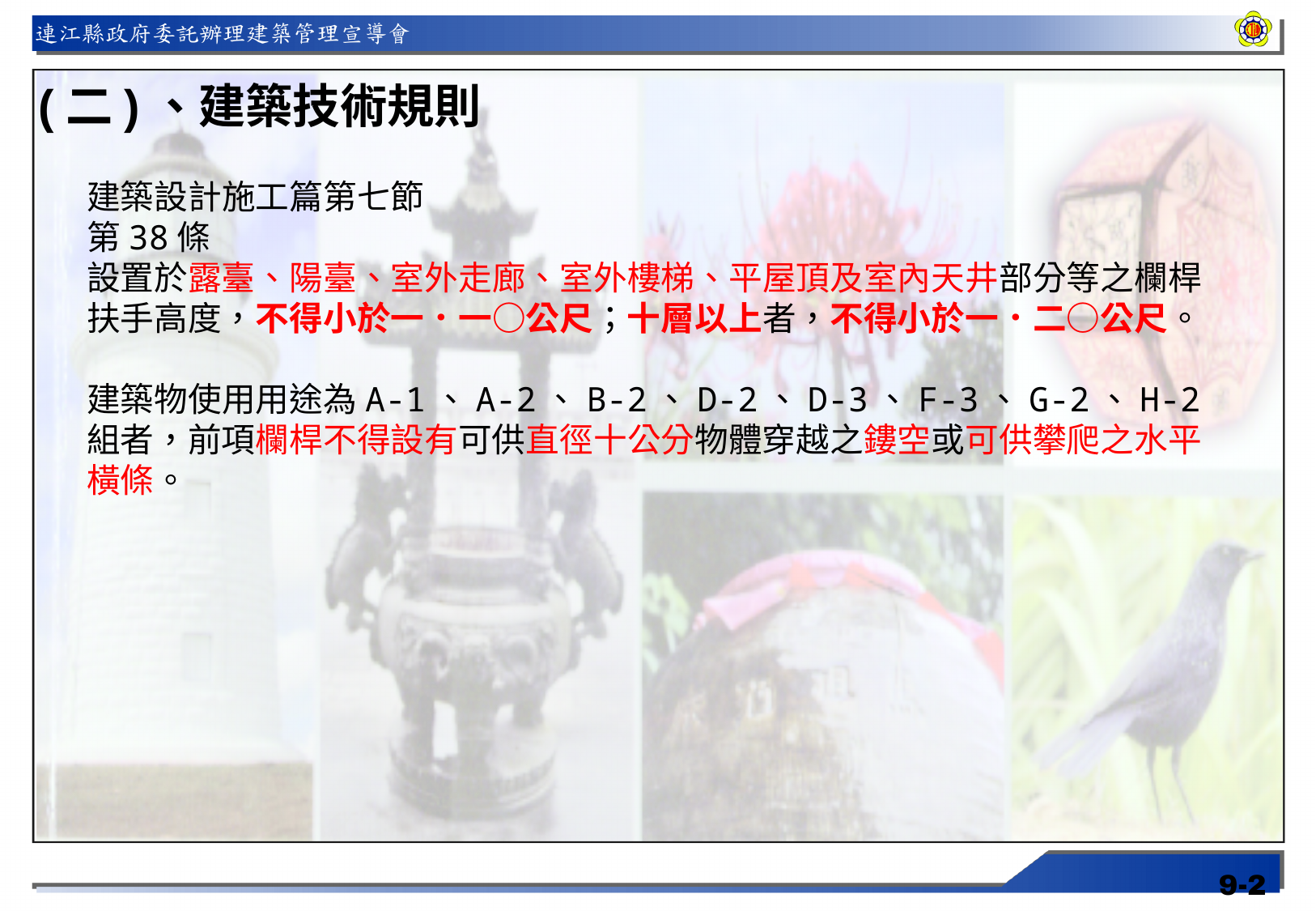

(二)、建築技術規則
建築設計施工篇第七節
第38條
設置於露臺、陽臺、室外走廊、室外樓梯、平屋頂及室內天井部分等之欄桿扶手高度，不得小於一．一○公尺；十層以上者，不得小於一．二○公尺。

建築物使用用途為A-1、A-2、B-2、D-2、D-3、F-3、G-2、H-2 組者，前項欄桿不得設有可供直徑十公分物體穿越之鏤空或可供攀爬之水平橫條。
9-2